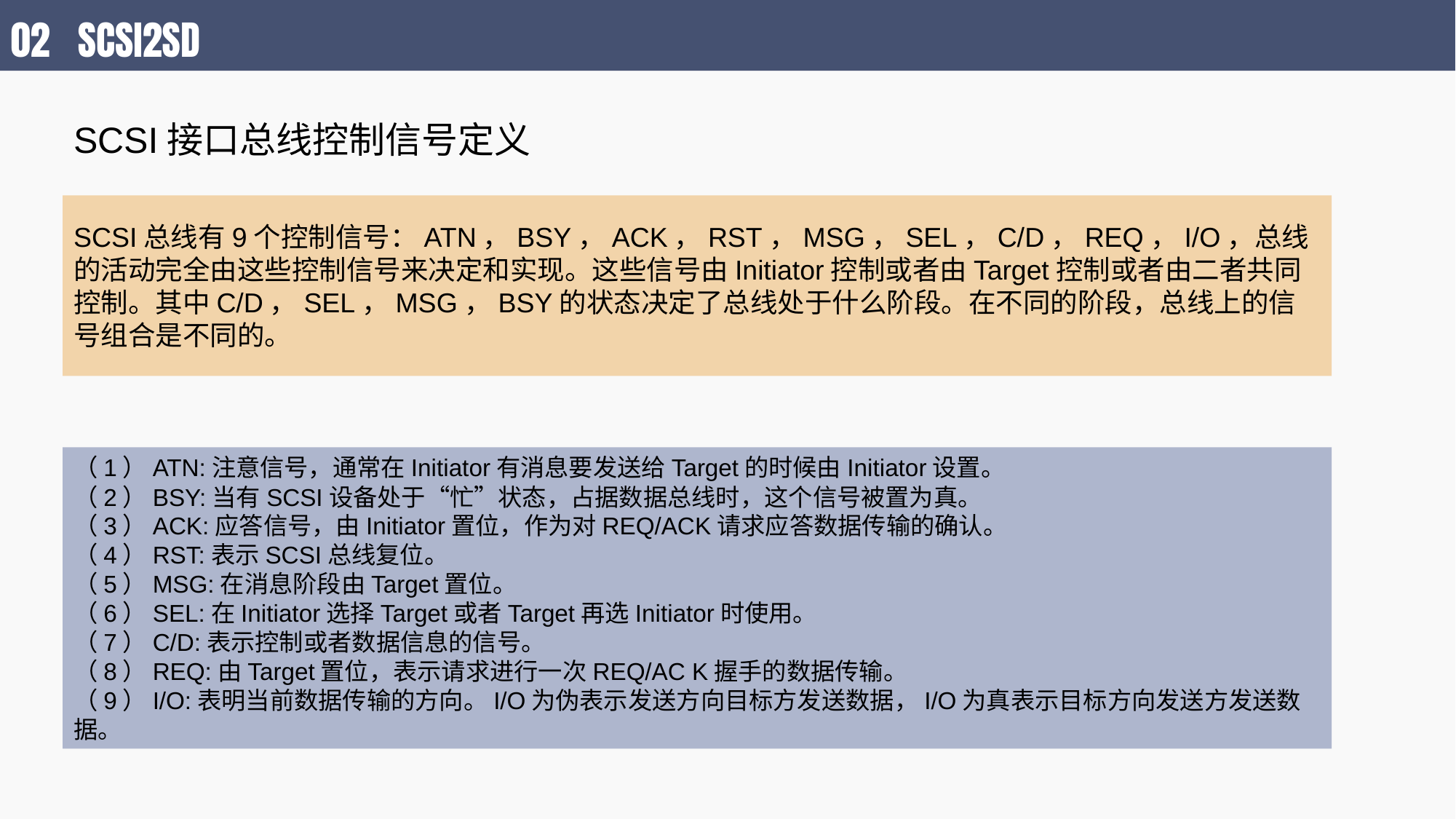

02   SCSI2SD

SCSI接口总线控制信号定义
SCSI总线有9个控制信号：ATN，BSY，ACK，RST，MSG，SEL，C/D，REQ，I/O，总线的活动完全由这些控制信号来决定和实现。这些信号由Initiator控制或者由Target控制或者由二者共同控制。其中C/D，SEL，MSG，BSY的状态决定了总线处于什么阶段。在不同的阶段，总线上的信号组合是不同的。
（1）ATN:注意信号，通常在Initiator有消息要发送给Target的时候由Initiator设置。
（2）BSY:当有SCSI设备处于“忙”状态，占据数据总线时，这个信号被置为真。
（3）ACK:应答信号，由Initiator置位，作为对REQ/ACK请求应答数据传输的确认。
（4）RST:表示SCSI总线复位。
（5）MSG:在消息阶段由Target置位。
（6）SEL:在Initiator选择Target或者Target再选Initiator时使用。
（7）C/D:表示控制或者数据信息的信号。
（8）REQ:由Target置位，表示请求进行一次REQ/AC K握手的数据传输。
（9）I/O:表明当前数据传输的方向。I/O为伪表示发送方向目标方发送数据，I/O为真表示目标方向发送方发送数据。